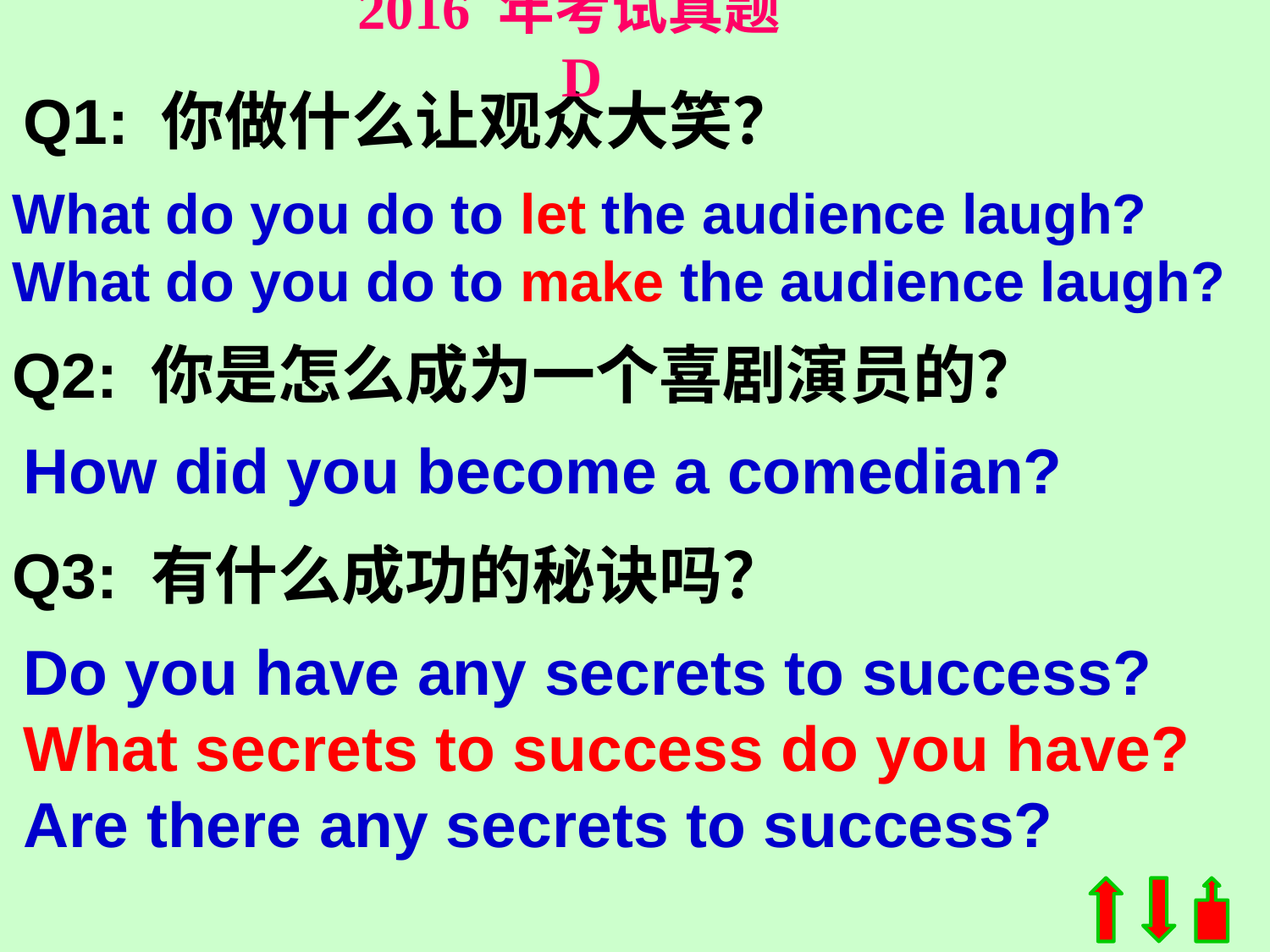

2016 年考试真题   D
Q1: 你做什么让观众大笑？
What do you do to let the audience laugh?
What do you do to make the audience laugh?
Q2: 你是怎么成为一个喜剧演员的？
How did you become a comedian?
Q3: 有什么成功的秘诀吗？
Do you have any secrets to success?
What secrets to success do you have?
Are there any secrets to success?